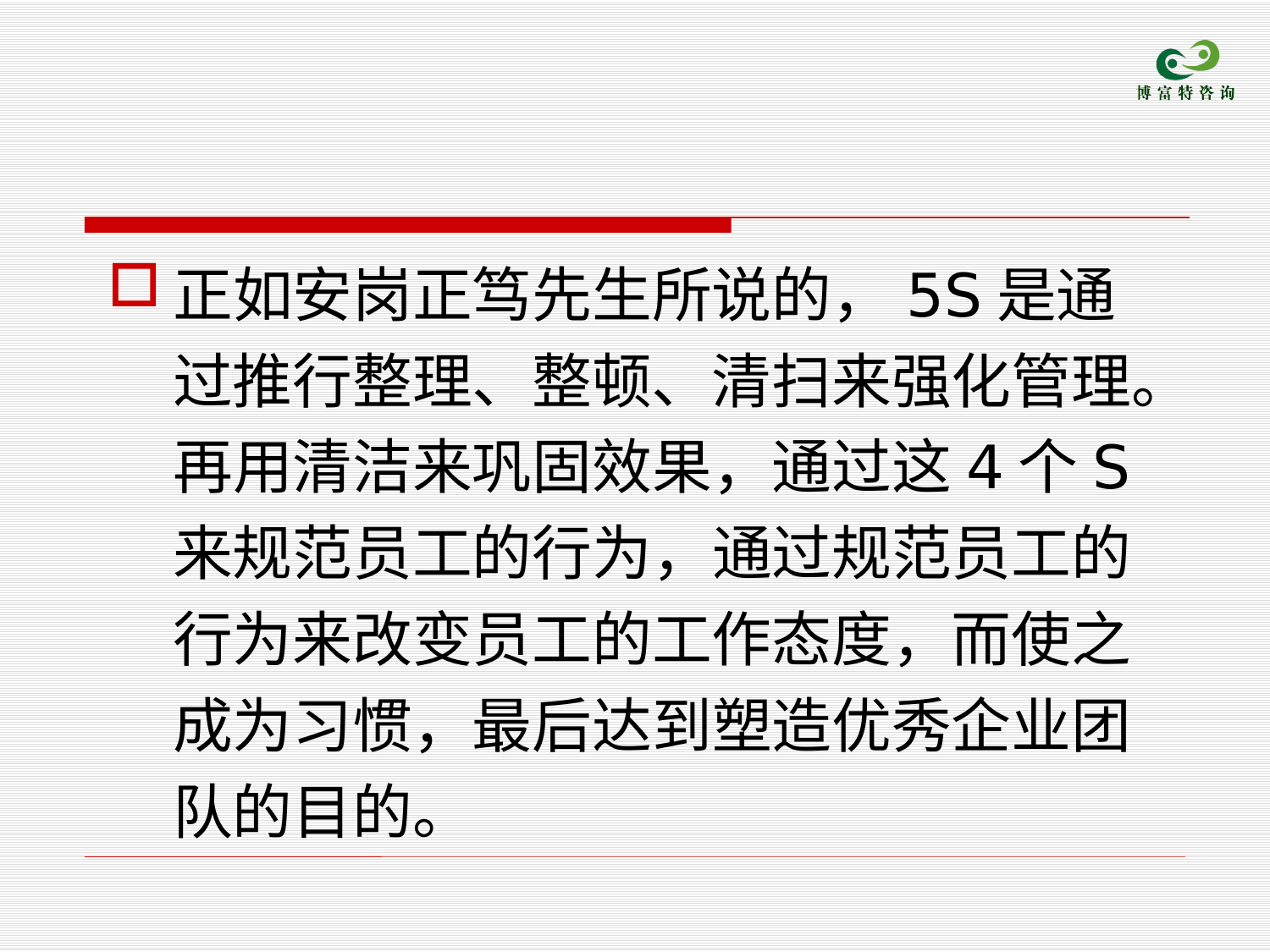

正如安岗正笃先生所说的，5S是通过推行整理、整顿、清扫来强化管理。再用清洁来巩固效果，通过这4个S来规范员工的行为，通过规范员工的行为来改变员工的工作态度，而使之成为习惯，最后达到塑造优秀企业团队的目的。
295